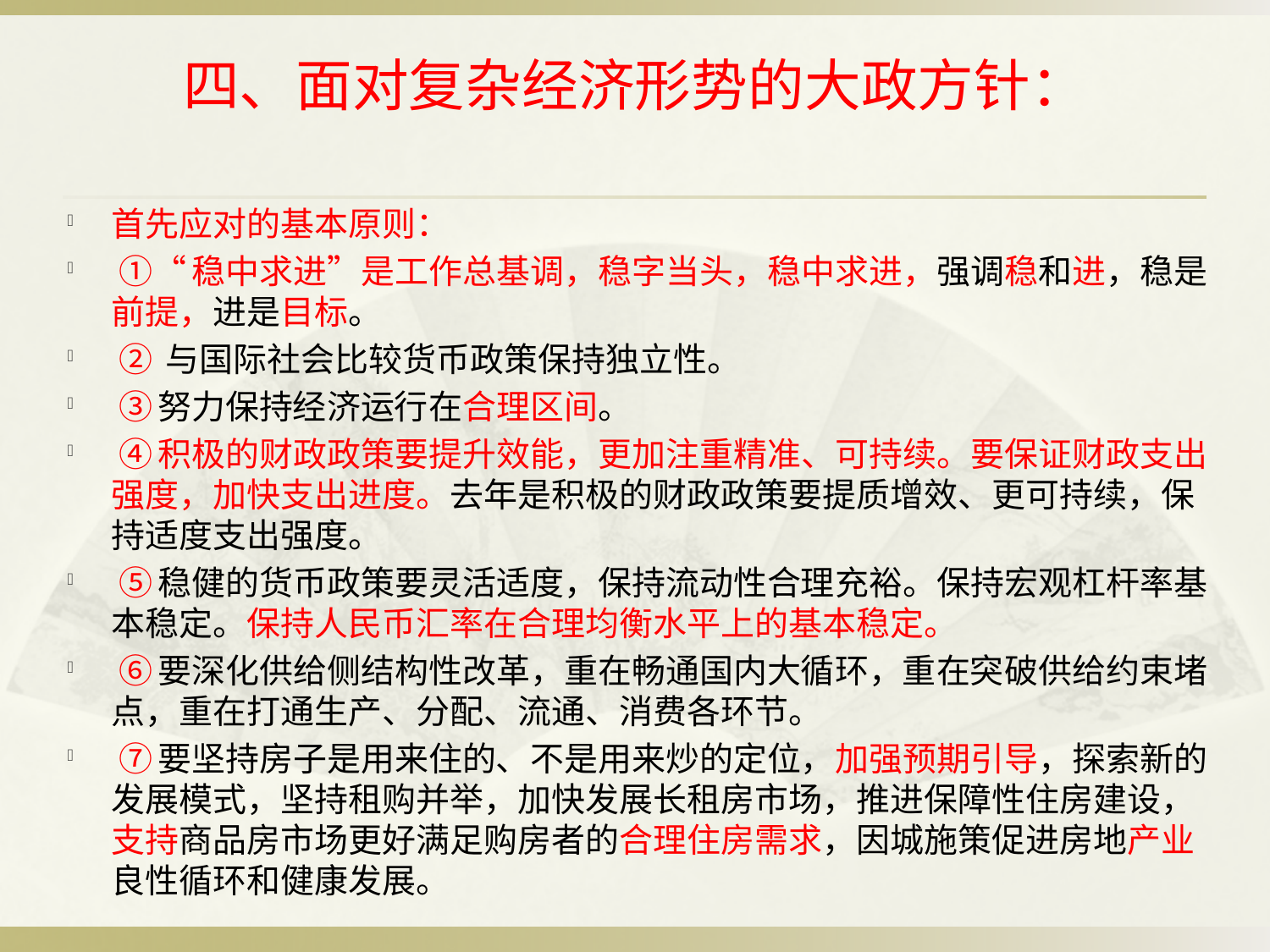

# 四、面对复杂经济形势的大政方针：
首先应对的基本原则：
 ①“稳中求进”是工作总基调，稳字当头，稳中求进，强调稳和进，稳是前提，进是目标。
 ② 与国际社会比较货币政策保持独立性。
 ③努力保持经济运行在合理区间。
 ④积极的财政政策要提升效能，更加注重精准、可持续。要保证财政支出强度，加快支出进度。去年是积极的财政政策要提质增效、更可持续，保持适度支出强度。
 ⑤稳健的货币政策要灵活适度，保持流动性合理充裕。保持宏观杠杆率基本稳定。保持人民币汇率在合理均衡水平上的基本稳定。
 ⑥要深化供给侧结构性改革，重在畅通国内大循环，重在突破供给约束堵点，重在打通生产、分配、流通、消费各环节。
 ⑦要坚持房子是用来住的、不是用来炒的定位，加强预期引导，探索新的发展模式，坚持租购并举，加快发展长租房市场，推进保障性住房建设，支持商品房市场更好满足购房者的合理住房需求，因城施策促进房地产业良性循环和健康发展。